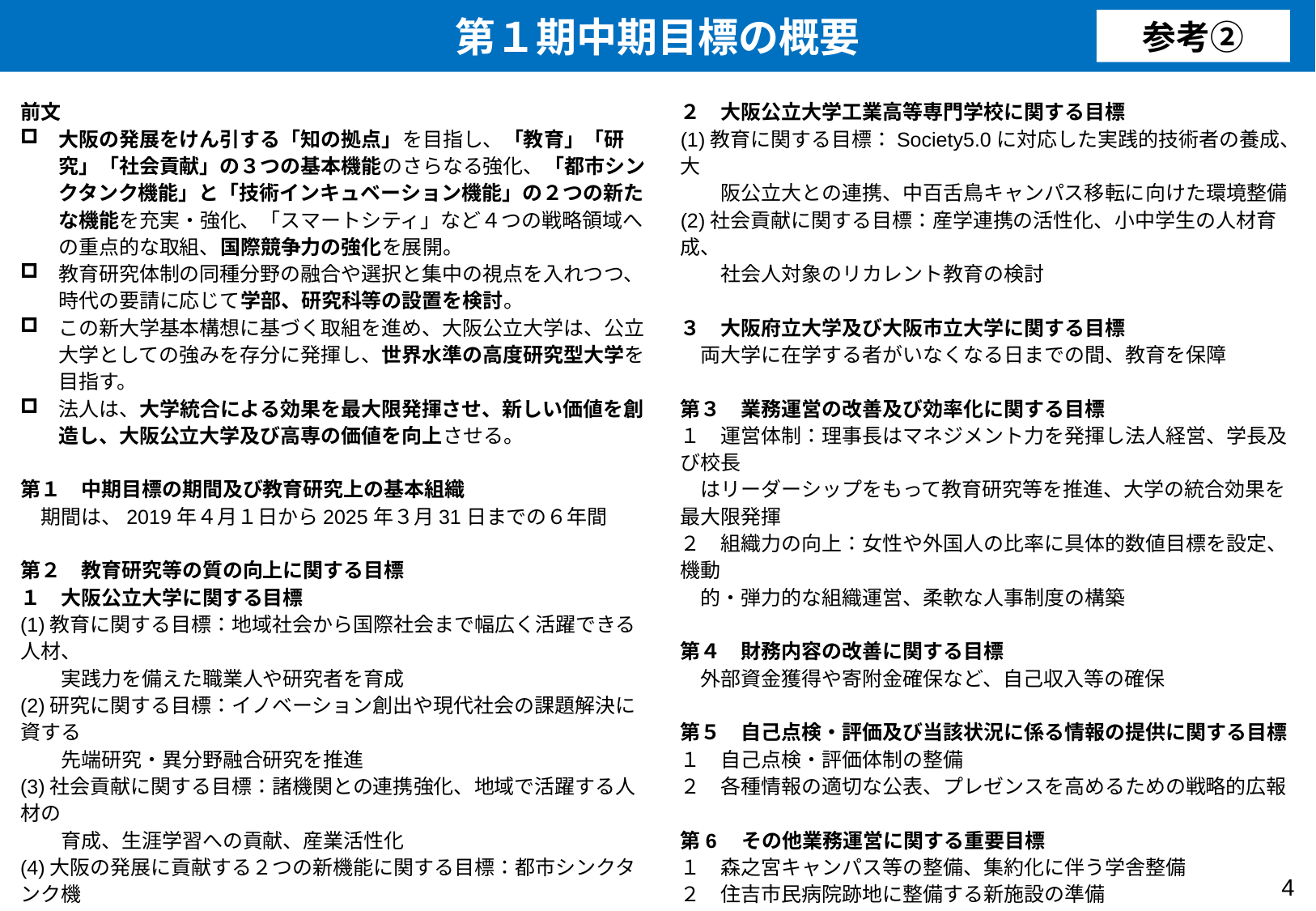

第１期中期目標の概要
参考②
前文
大阪の発展をけん引する「知の拠点」を目指し、「教育」「研究」「社会貢献」の３つの基本機能のさらなる強化、「都市シンクタンク機能」と「技術インキュベーション機能」の２つの新たな機能を充実・強化、「スマートシティ」など４つの戦略領域への重点的な取組、国際競争力の強化を展開。
教育研究体制の同種分野の融合や選択と集中の視点を入れつつ、時代の要請に応じて学部、研究科等の設置を検討。
この新大学基本構想に基づく取組を進め、大阪公立大学は、公立大学としての強みを存分に発揮し、世界水準の高度研究型大学を目指す。
法人は、大学統合による効果を最大限発揮させ、新しい価値を創造し、大阪公立大学及び高専の価値を向上させる。

第１　中期目標の期間及び教育研究上の基本組織
　期間は、2019年４月１日から2025年３月31日までの６年間

第２　教育研究等の質の向上に関する目標
１　大阪公立大学に関する目標
(1)教育に関する目標：地域社会から国際社会まで幅広く活躍できる人材、
　　実践力を備えた職業人や研究者を育成
(2)研究に関する目標：イノベーション創出や現代社会の課題解決に資する
　　先端研究・異分野融合研究を推進
(3)社会貢献に関する目標：諸機関との連携強化、地域で活躍する人材の
　　育成、生涯学習への貢献、産業活性化
(4)大阪の発展に貢献する２つの新機能に関する目標：都市シンクタンク機
　　能及び技術インキュベーション機能
(5)国際力の強化に関する目標：英語教育強化や国際通用性の高い教育
　　カリキュラム整備、優秀な留学生の受入
(6)附属病院に関する目標：質の高い医療と先進医療を提供、高度専門的
　　な医療人材を育成

２　大阪公立大学工業高等専門学校に関する目標
(1)教育に関する目標：Society5.0に対応した実践的技術者の養成、大
　　阪公立大との連携、中百舌鳥キャンパス移転に向けた環境整備
(2)社会貢献に関する目標：産学連携の活性化、小中学生の人材育成、
　　社会人対象のリカレント教育の検討

３　大阪府立大学及び大阪市立大学に関する目標
　両大学に在学する者がいなくなる日までの間、教育を保障

第３　業務運営の改善及び効率化に関する目標
１　運営体制：理事長はマネジメント力を発揮し法人経営、学長及び校長
　はリーダーシップをもって教育研究等を推進、大学の統合効果を最大限発揮
２　組織力の向上：女性や外国人の比率に具体的数値目標を設定、機動
　的・弾力的な組織運営、柔軟な人事制度の構築

第４　財務内容の改善に関する目標
　外部資金獲得や寄附金確保など、自己収入等の確保

第５　自己点検・評価及び当該状況に係る情報の提供に関する目標
１　自己点検・評価体制の整備
２　各種情報の適切な公表、プレゼンスを高めるための戦略的広報

第6　その他業務運営に関する重要目標
１　森之宮キャンパス等の整備、集約化に伴う学舎整備
２　住吉市民病院跡地に整備する新施設の準備
３　環境への負荷の軽減や環境保全の推進
４　学内の安全管理体制整備、情報セキュリティの維持・向上
５　人権尊重及びコンプライアンスの推進
６　卒業生組織や保護者等との連携、大学及び高専の支援者拡大

4